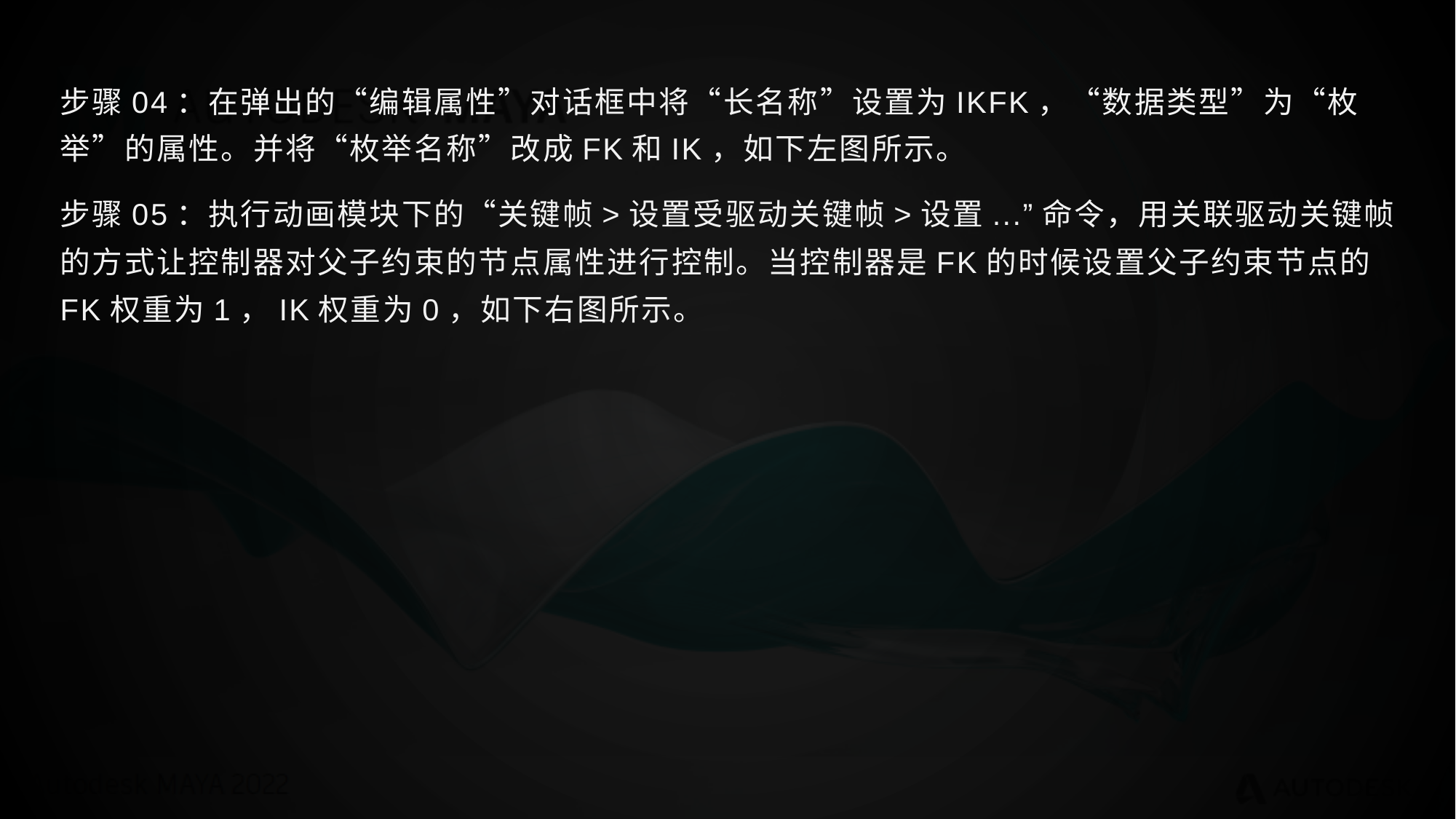

步骤04：在弹出的“编辑属性”对话框中将“长名称”设置为IKFK，“数据类型”为“枚举”的属性。并将“枚举名称”改成FK和IK，如下左图所示。
步骤05：执行动画模块下的“关键帧>设置受驱动关键帧>设置...”命令，用关联驱动关键帧的方式让控制器对父子约束的节点属性进行控制。当控制器是FK的时候设置父子约束节点的FK权重为1，IK权重为0，如下右图所示。